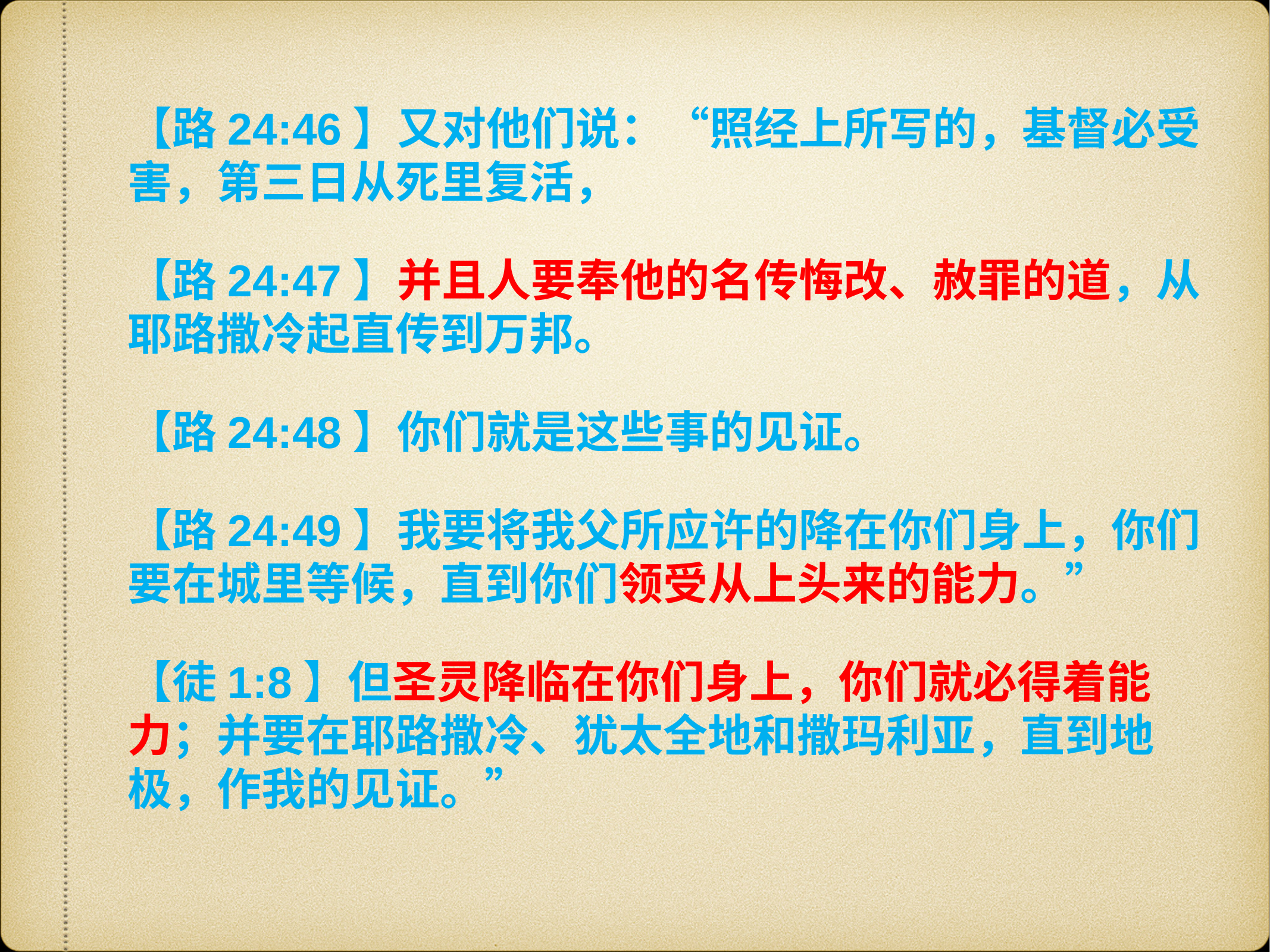

【路24:46】又对他们说：“照经上所写的，基督必受害，第三日从死里复活，
【路24:47】并且人要奉他的名传悔改、赦罪的道，从耶路撒冷起直传到万邦。
【路24:48】你们就是这些事的见证。
【路24:49】我要将我父所应许的降在你们身上，你们要在城里等候，直到你们领受从上头来的能力。”
【徒1:8】但圣灵降临在你们身上，你们就必得着能力；并要在耶路撒冷、犹太全地和撒玛利亚，直到地极，作我的见证。”